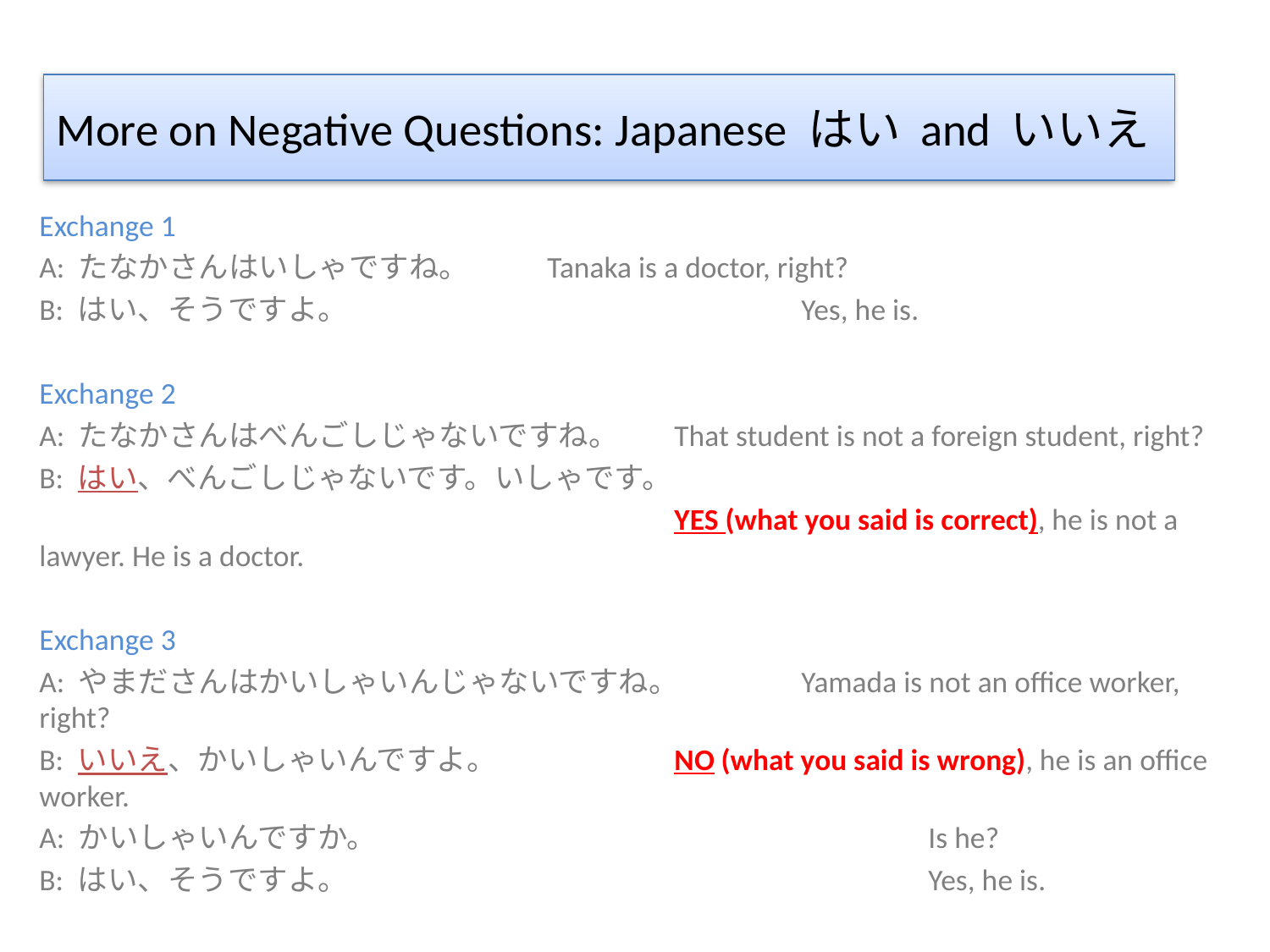

More on Negative Questions: Japanese はい and いいえ
Exchange 1
A: たなかさんはいしゃですね。   	Tanaka is a doctor, right?
B: はい、そうですよ。				Yes, he is.

Exchange 2
A: たなかさんはべんごしじゃないですね。 	That student is not a foreign student, right?
B: はい、べんごしじゃないです。いしゃです。
					YES (what you said is correct), he is not a lawyer. He is a doctor.

Exchange 3
A: やまださんはかいしゃいんじゃないですね。 　	Yamada is not an office worker, right?
B: いいえ、かいしゃいんですよ。		NO (what you said is wrong), he is an office worker.
A: かいしゃいんですか。				　　　	Is he?
B: はい、そうですよ。					Yes, he is.